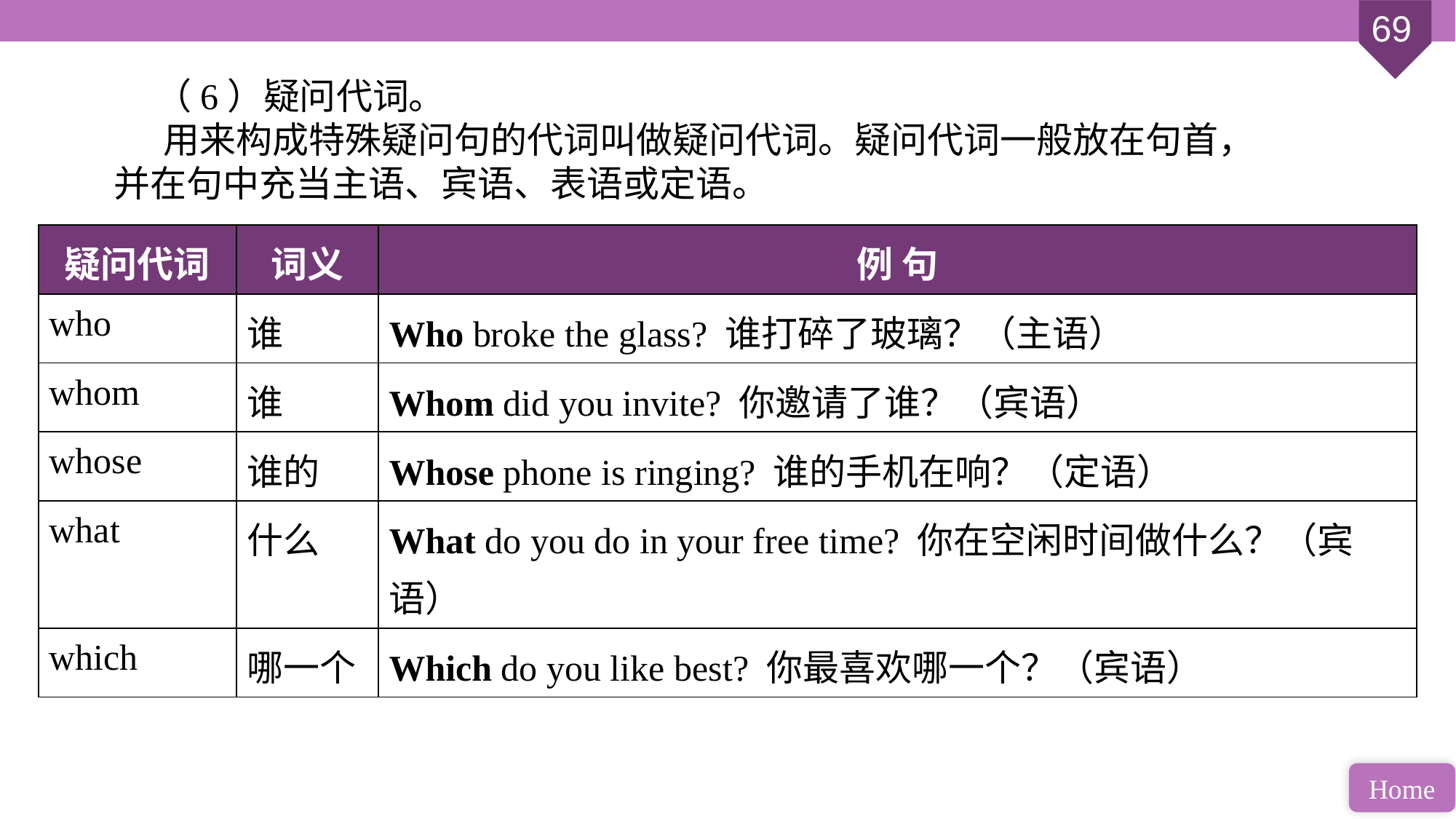

（6）疑问代词。
     用来构成特殊疑问句的代词叫做疑问代词。疑问代词一般放在句首，并在句中充当主语、宾语、表语或定语。
| 疑问代词 | 词义 | 例 句 |
| --- | --- | --- |
| who | 谁 | Who broke the glass? 谁打碎了玻璃？（主语） |
| whom | 谁 | Whom did you invite? 你邀请了谁？（宾语） |
| whose | 谁的 | Whose phone is ringing? 谁的手机在响？（定语） |
| what | 什么 | What do you do in your free time? 你在空闲时间做什么？（宾语） |
| which | 哪一个 | Which do you like best? 你最喜欢哪一个？（宾语） |